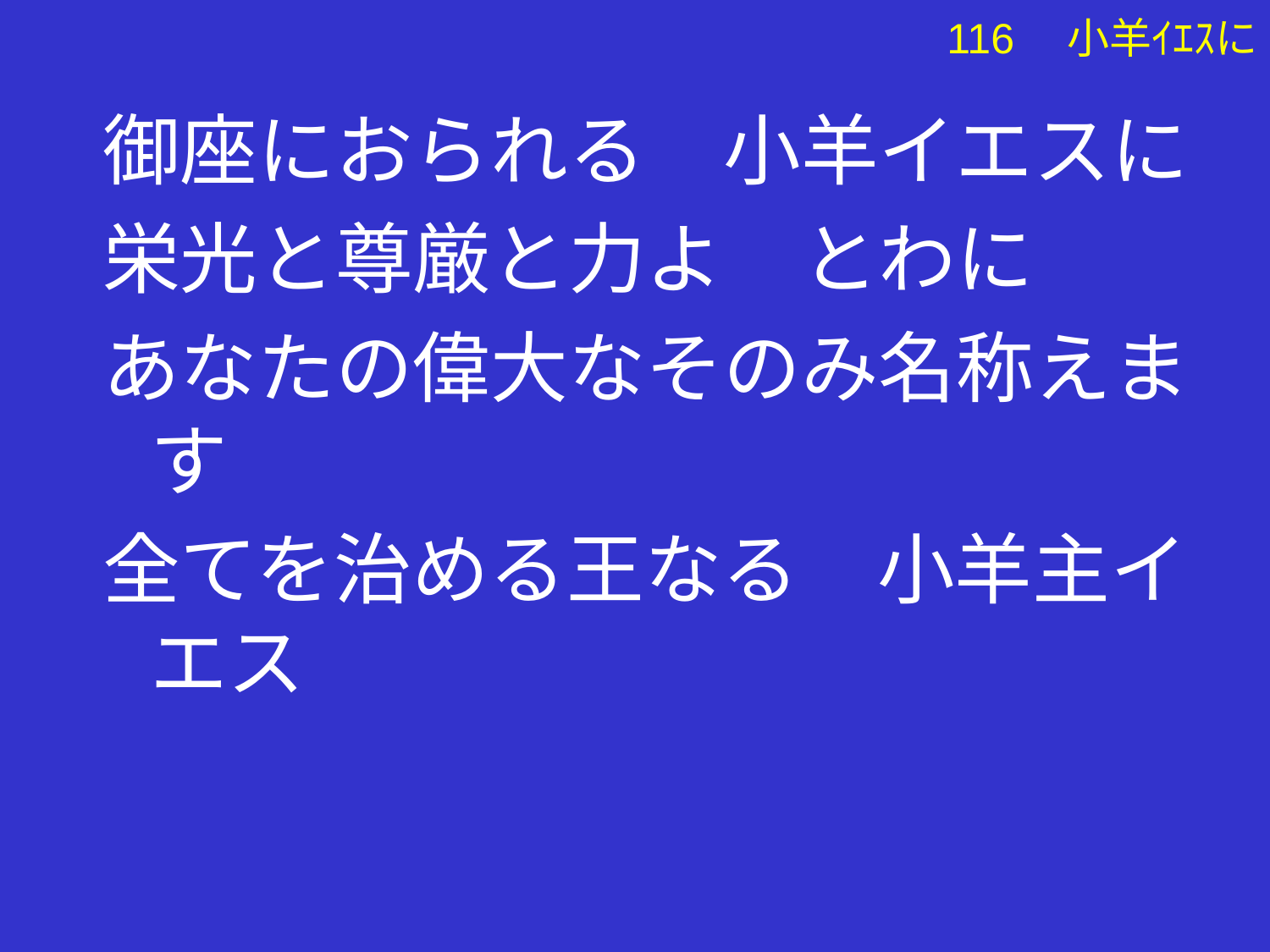

御座におられる　小羊イエスに
栄光と尊厳と力よ　とわに
あなたの偉大なそのみ名称えます
全てを治める王なる　小羊主イエス
# 116　小羊ｲｴｽに